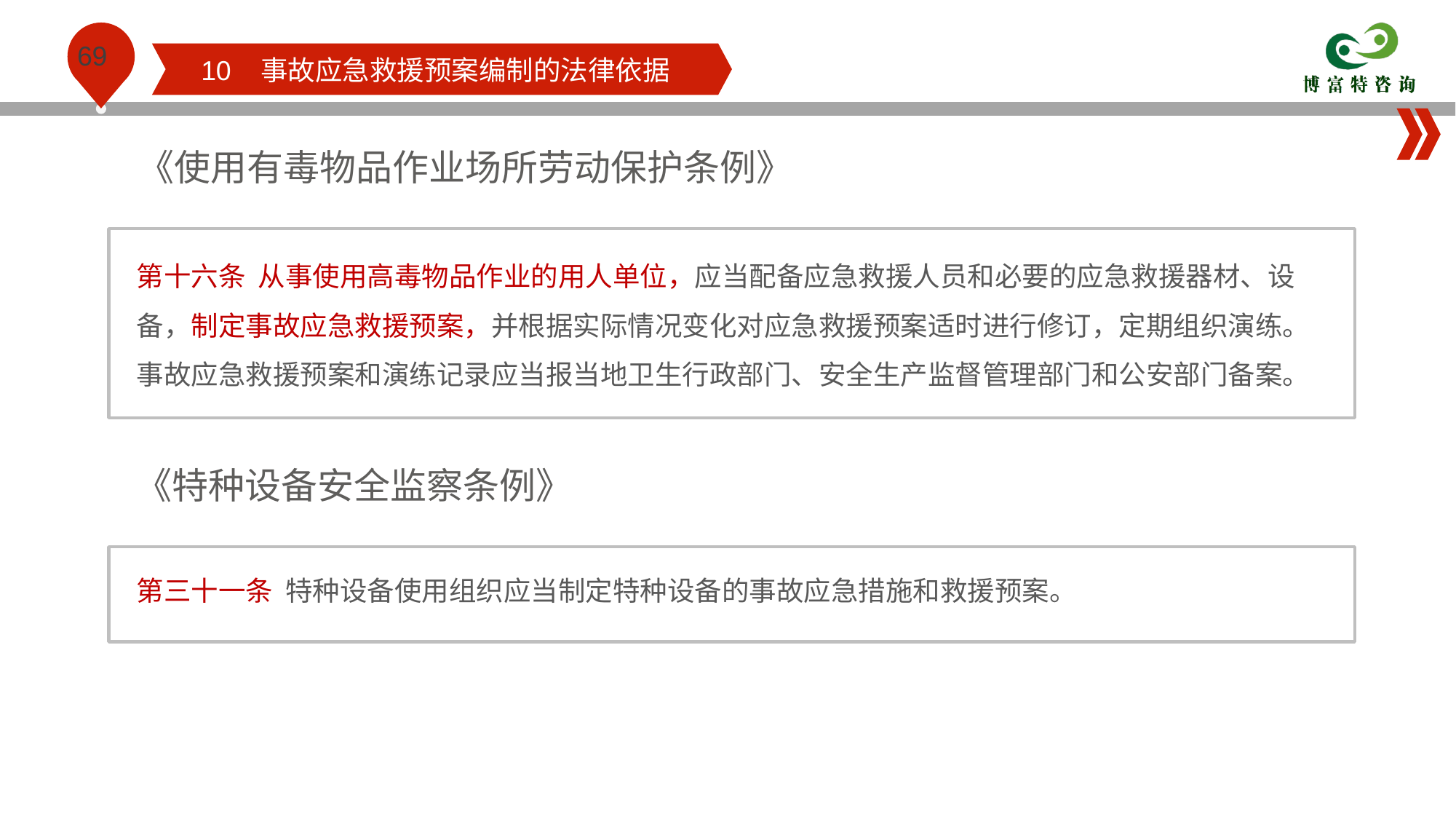

10   事故应急救援预案编制的法律依据
《使用有毒物品作业场所劳动保护条例》

第十六条  从事使用高毒物品作业的用人单位，应当配备应急救援人员和必要的应急救援器材、设备，制定事故应急救援预案，并根据实际情况变化对应急救援预案适时进行修订，定期组织演练。事故应急救援预案和演练记录应当报当地卫生行政部门、安全生产监督管理部门和公安部门备案。
《特种设备安全监察条例》

第三十一条  特种设备使用组织应当制定特种设备的事故应急措施和救援预案。